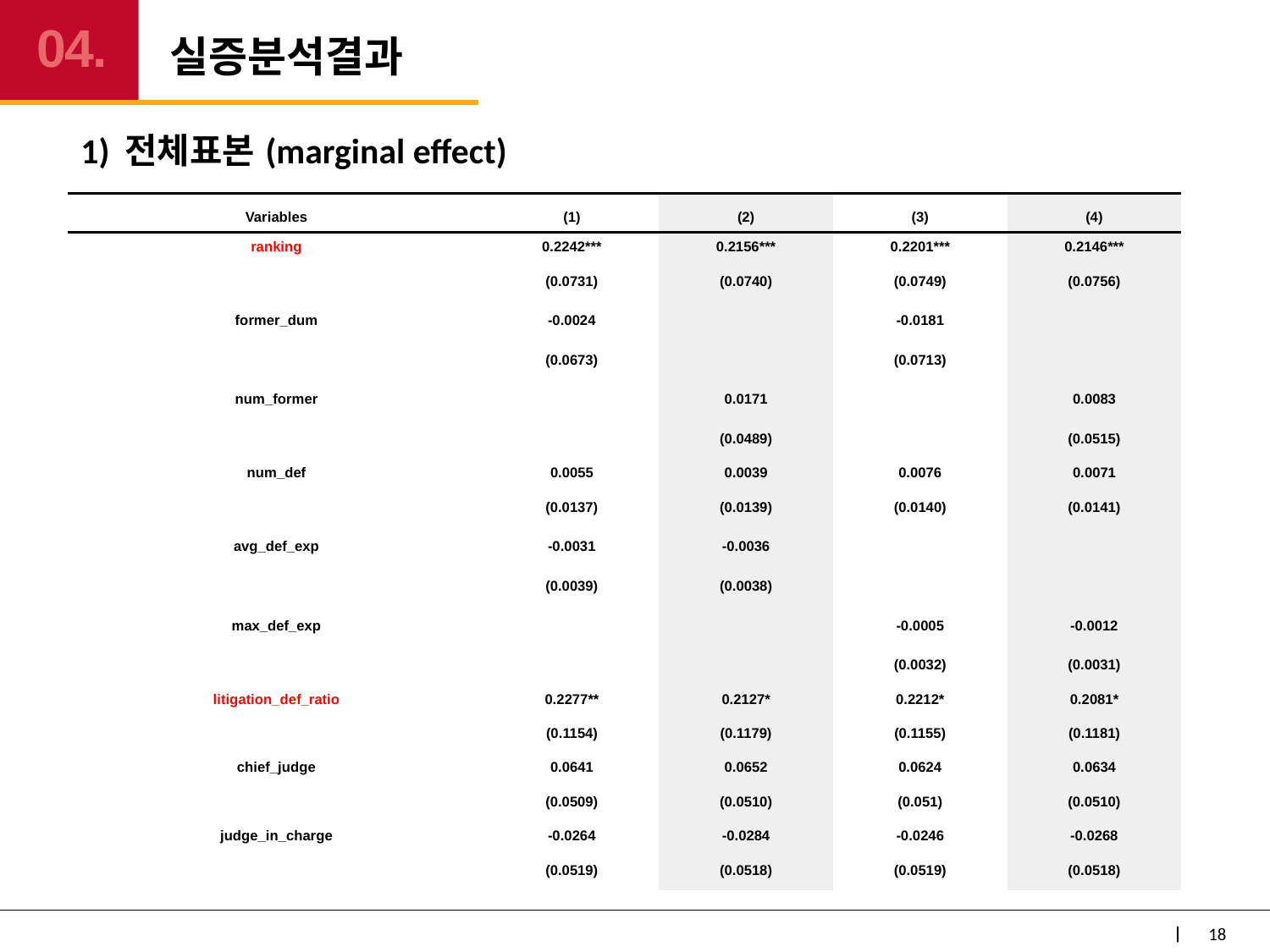

# 실증분석결과
04.
1) 전체표본(marginal effect)
| Variables | (1) | (2) | (3) | (4) |
| --- | --- | --- | --- | --- |
| ranking | 0.2242\*\*\* | 0.2156\*\*\* | 0.2201\*\*\* | 0.2146\*\*\* |
|  | (0.0731) | (0.0740) | (0.0749) | (0.0756) |
| former\_dum | -0.0024 |  | -0.0181 |  |
|  | (0.0673) |  | (0.0713) |  |
| num\_former |  | 0.0171 |  | 0.0083 |
|  |  | (0.0489) |  | (0.0515) |
| num\_def | 0.0055 | 0.0039 | 0.0076 | 0.0071 |
|  | (0.0137) | (0.0139) | (0.0140) | (0.0141) |
| avg\_def\_exp | -0.0031 | -0.0036 |  |  |
|  | (0.0039) | (0.0038) |  |  |
| max\_def\_exp |  |  | -0.0005 | -0.0012 |
|  |  |  | (0.0032) | (0.0031) |
| litigation\_def\_ratio | 0.2277\*\* | 0.2127\* | 0.2212\* | 0.2081\* |
|  | (0.1154) | (0.1179) | (0.1155) | (0.1181) |
| chief\_judge | 0.0641 | 0.0652 | 0.0624 | 0.0634 |
|  | (0.0509) | (0.0510) | (0.051) | (0.0510) |
| judge\_in\_charge | -0.0264 | -0.0284 | -0.0246 | -0.0268 |
|  | (0.0519) | (0.0518) | (0.0519) | (0.0518) |